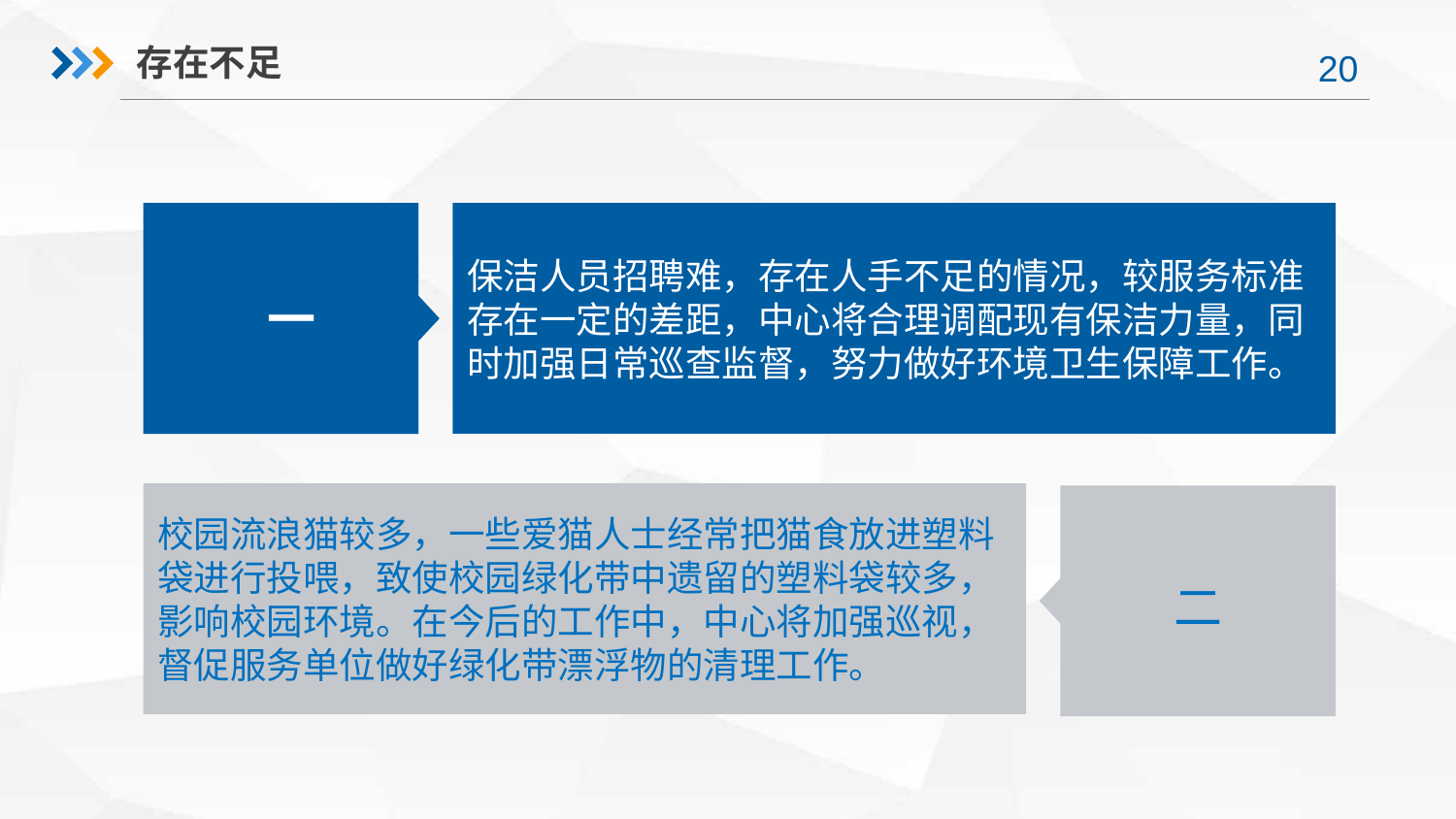

存在不足

保洁人员招聘难，存在人手不足的情况，较服务标准存在一定的差距，中心将合理调配现有保洁力量，同时加强日常巡查监督，努力做好环境卫生保障工作。
一

校园流浪猫较多，一些爱猫人士经常把猫食放进塑料袋进行投喂，致使校园绿化带中遗留的塑料袋较多，影响校园环境。在今后的工作中，中心将加强巡视，督促服务单位做好绿化带漂浮物的清理工作。
二